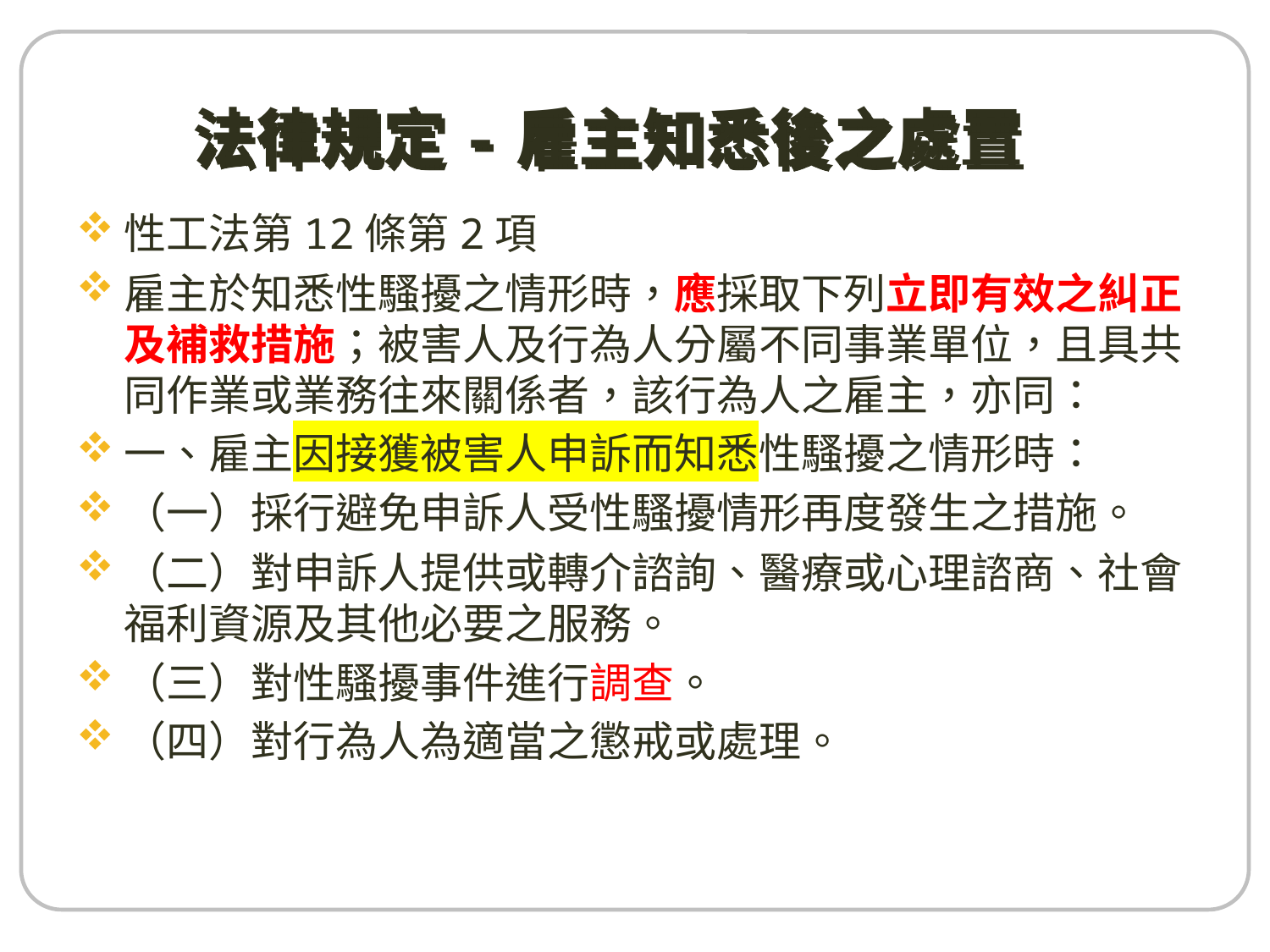

# 法律規定-雇主知悉後之處置
性工法第12條第2項
雇主於知悉性騷擾之情形時，應採取下列立即有效之糾正及補救措施；被害人及行為人分屬不同事業單位，且具共同作業或業務往來關係者，該行為人之雇主，亦同：
一、雇主因接獲被害人申訴而知悉性騷擾之情形時：
（一）採行避免申訴人受性騷擾情形再度發生之措施。
（二）對申訴人提供或轉介諮詢、醫療或心理諮商、社會福利資源及其他必要之服務。
（三）對性騷擾事件進行調查。
（四）對行為人為適當之懲戒或處理。